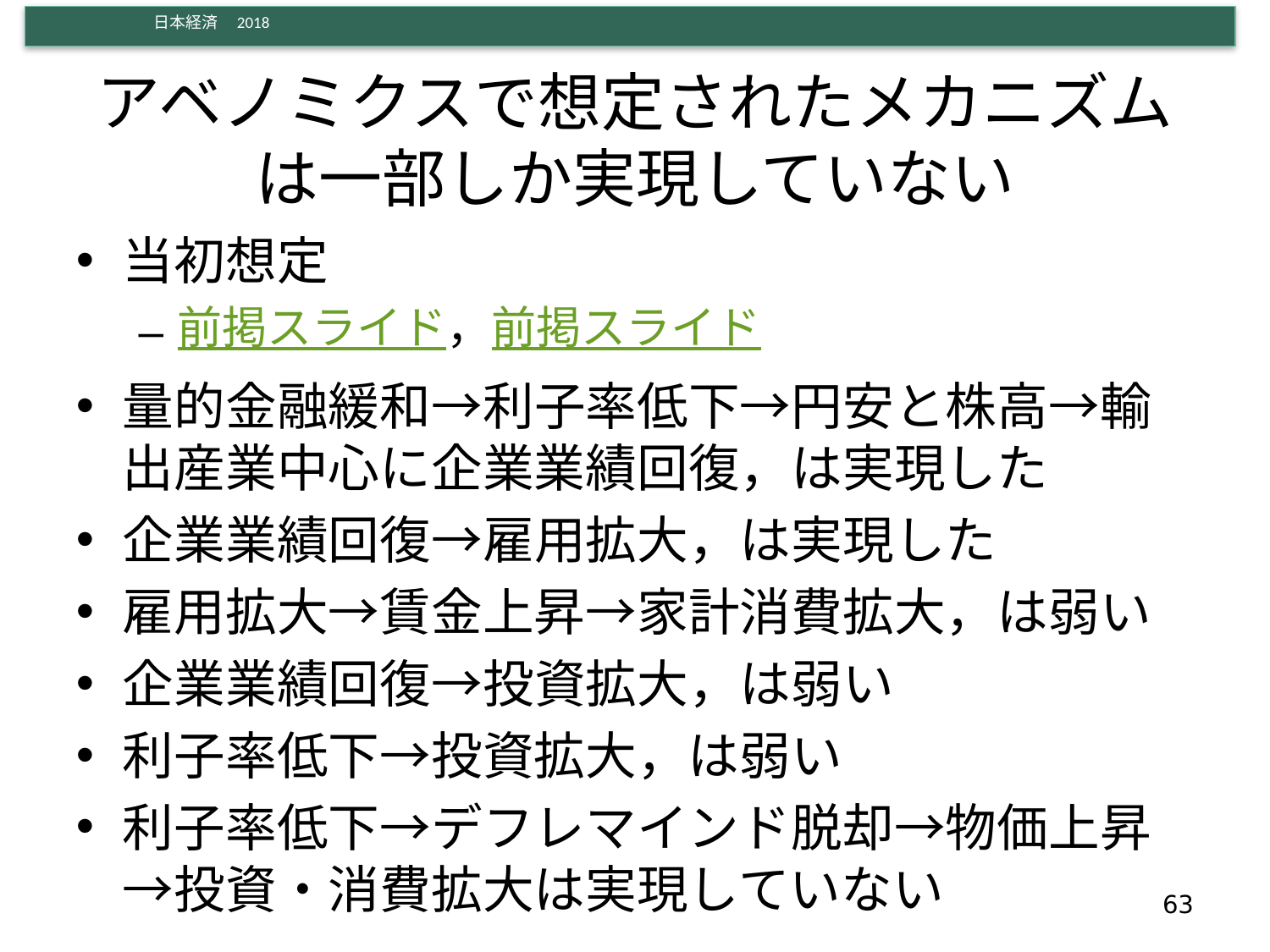

# アベノミクスで想定されたメカニズムは一部しか実現していない
当初想定
前掲スライド，前掲スライド
量的金融緩和→利子率低下→円安と株高→輸出産業中心に企業業績回復，は実現した
企業業績回復→雇用拡大，は実現した
雇用拡大→賃金上昇→家計消費拡大，は弱い
企業業績回復→投資拡大，は弱い
利子率低下→投資拡大，は弱い
利子率低下→デフレマインド脱却→物価上昇→投資・消費拡大は実現していない
63